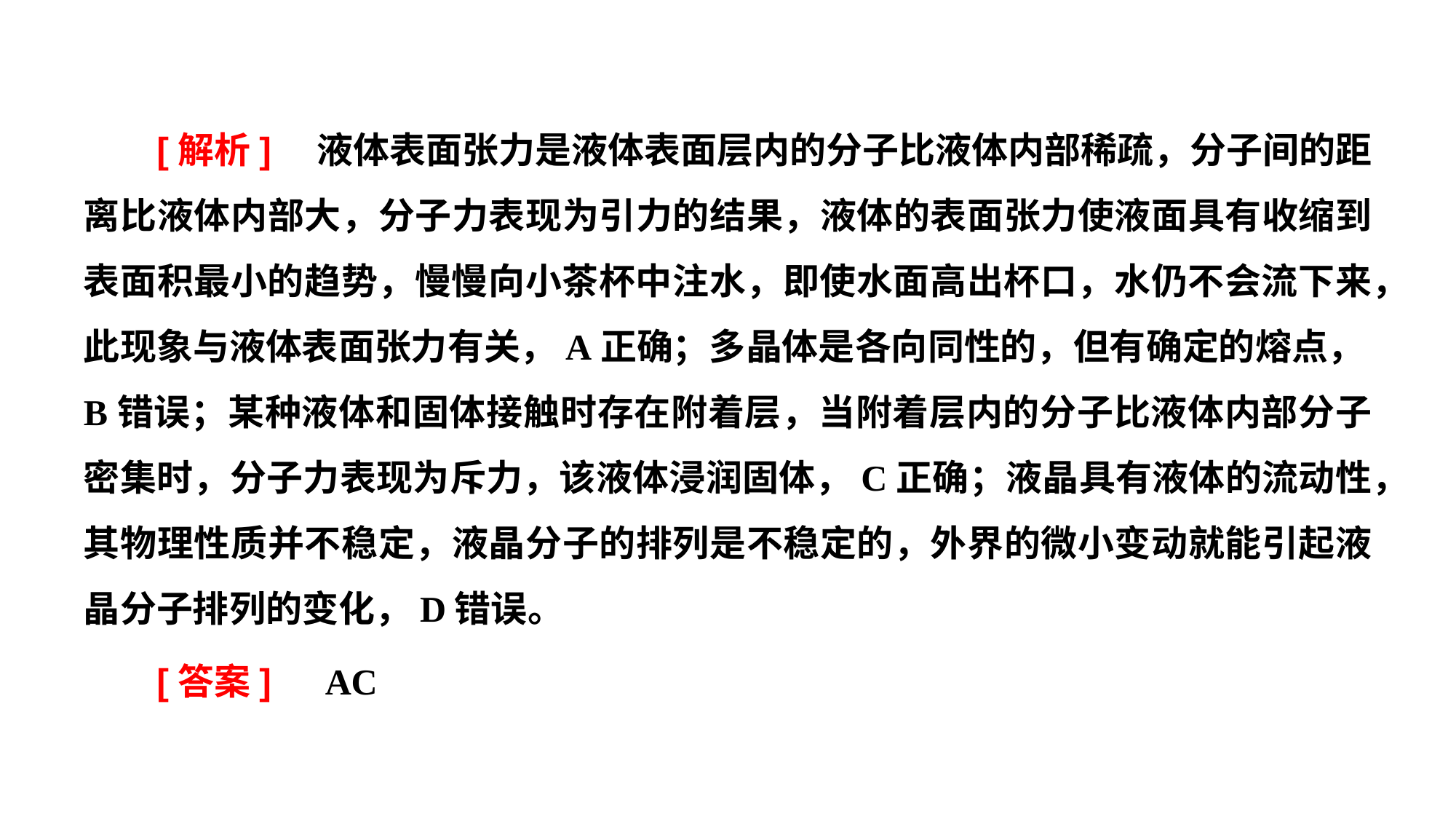

[解析]　液体表面张力是液体表面层内的分子比液体内部稀疏，分子间的距离比液体内部大，分子力表现为引力的结果，液体的表面张力使液面具有收缩到表面积最小的趋势，慢慢向小茶杯中注水，即使水面高出杯口，水仍不会流下来，此现象与液体表面张力有关，A正确；多晶体是各向同性的，但有确定的熔点，B错误；某种液体和固体接触时存在附着层，当附着层内的分子比液体内部分子密集时，分子力表现为斥力，该液体浸润固体，C正确；液晶具有液体的流动性，其物理性质并不稳定，液晶分子的排列是不稳定的，外界的微小变动就能引起液晶分子排列的变化，D错误。
[答案]　AC